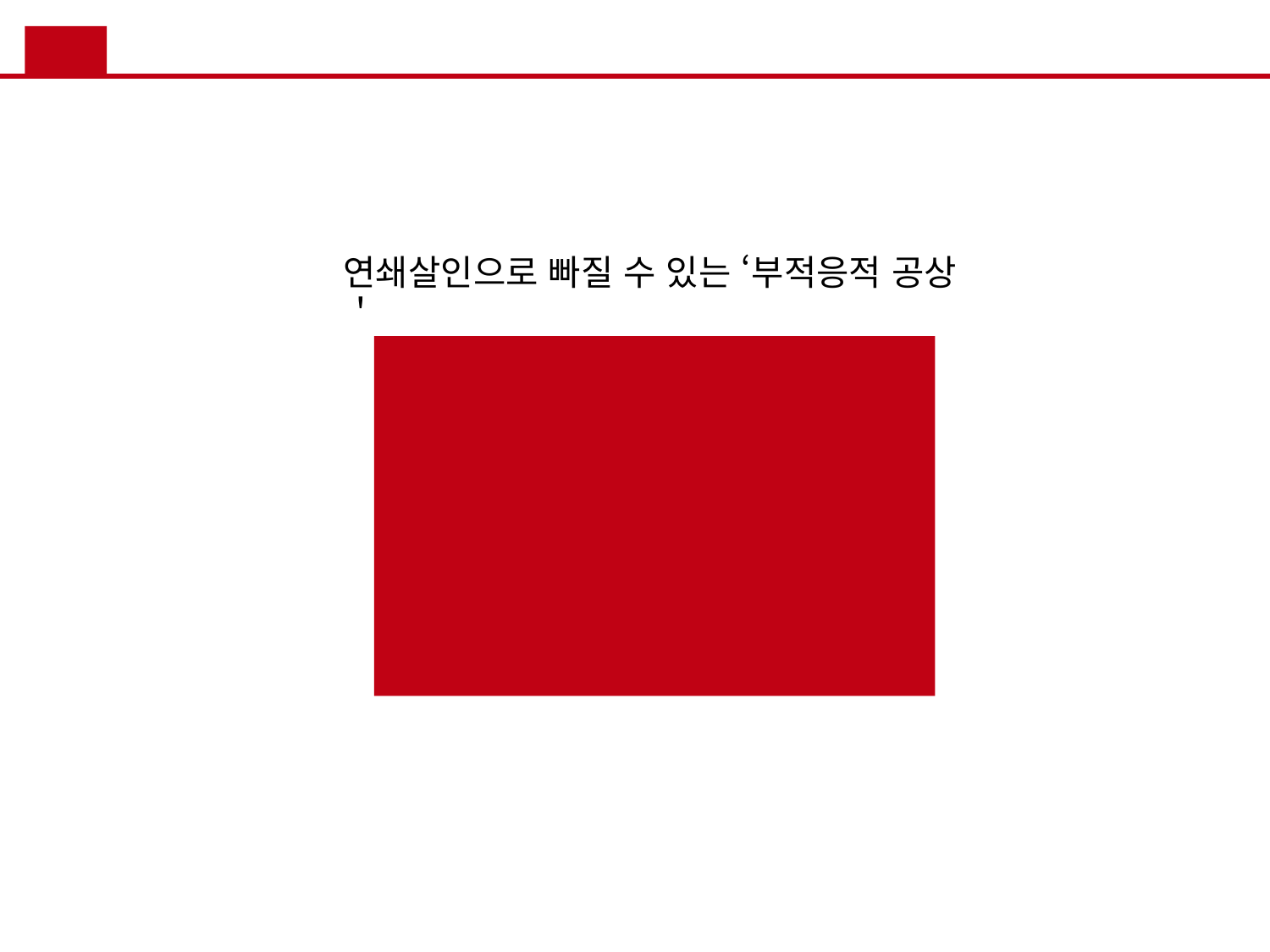

목차
연쇄살인으로 빠질 수 있는 ‘부적응적 공상＇

1. 내용 및 사실관계
2. 칼럼의 주장
3. 우리의 견해